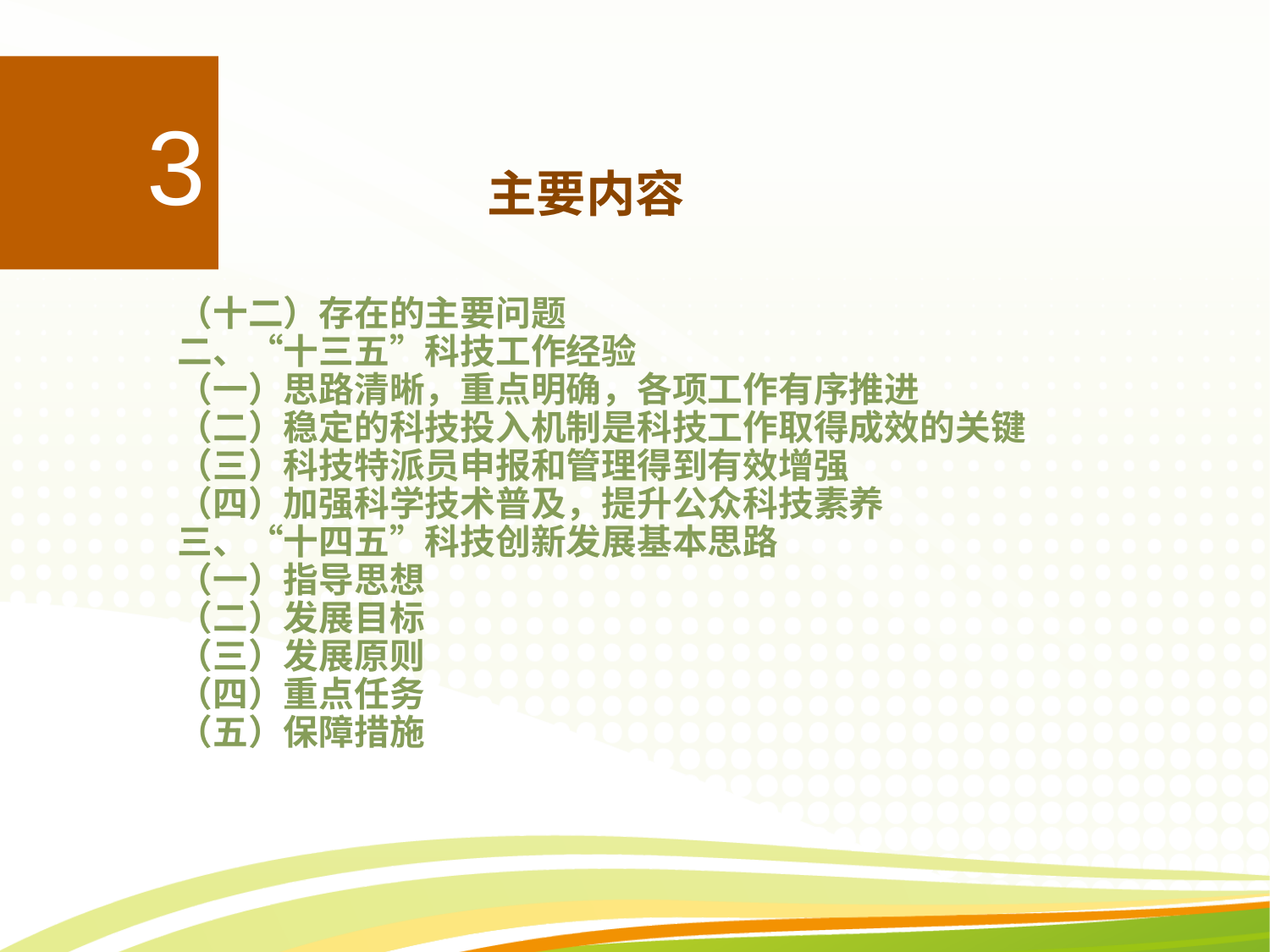

3
主要内容
（十二）存在的主要问题
二、“十三五”科技工作经验
（一）思路清晰，重点明确，各项工作有序推进
（二）稳定的科技投入机制是科技工作取得成效的关键
（三）科技特派员申报和管理得到有效增强
（四）加强科学技术普及，提升公众科技素养
三、“十四五”科技创新发展基本思路
（一）指导思想
（二）发展目标
（三）发展原则
（四）重点任务
（五）保障措施